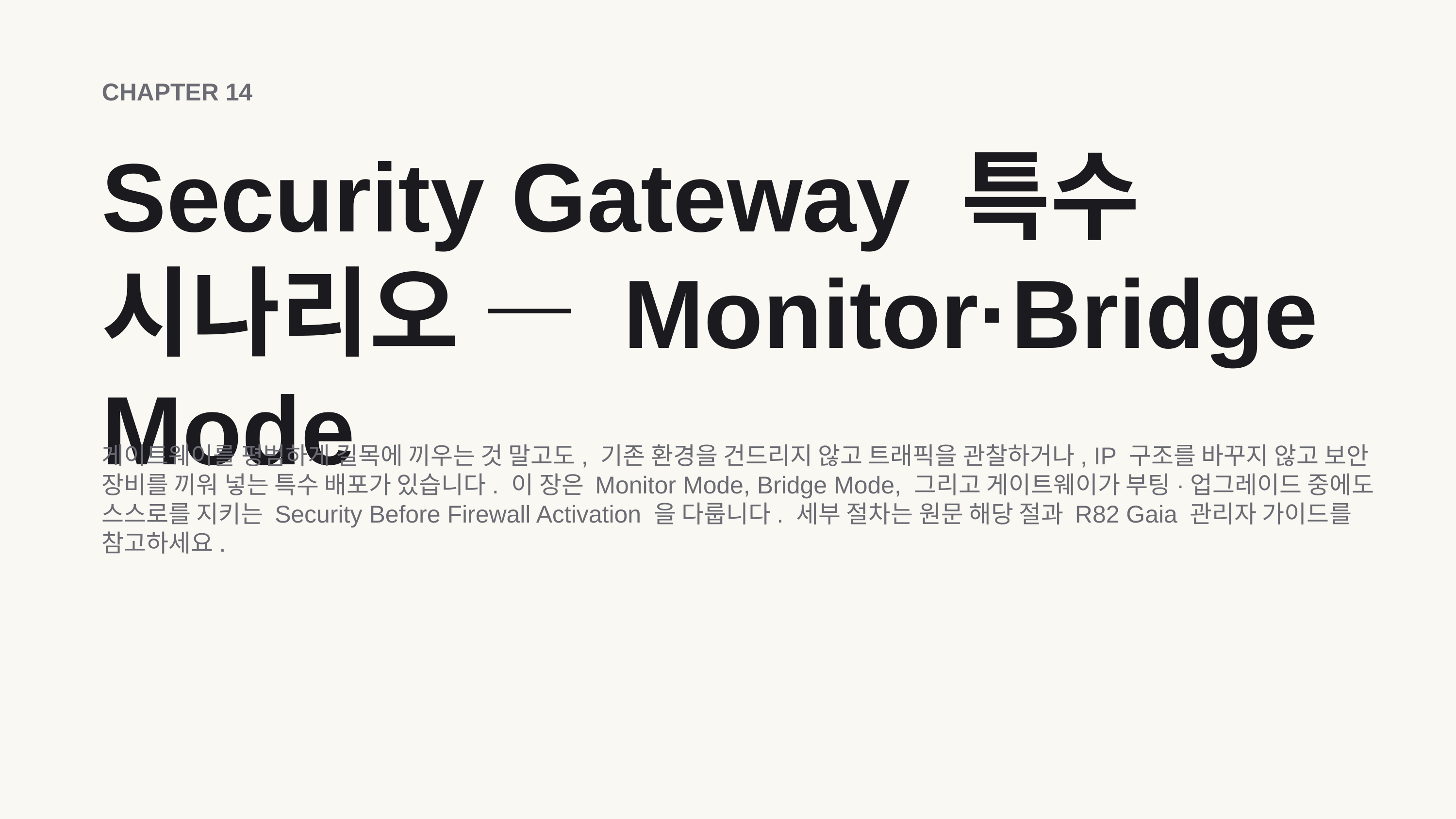

CHAPTER 14
Security Gateway 특수 시나리오 — Monitor·Bridge Mode
게이트웨이를 평범하게 길목에 끼우는 것 말고도, 기존 환경을 건드리지 않고 트래픽을 관찰하거나, IP 구조를 바꾸지 않고 보안 장비를 끼워 넣는 특수 배포가 있습니다. 이 장은 Monitor Mode, Bridge Mode, 그리고 게이트웨이가 부팅·업그레이드 중에도 스스로를 지키는 Security Before Firewall Activation 을 다룹니다. 세부 절차는 원문 해당 절과 R82 Gaia 관리자 가이드를 참고하세요.